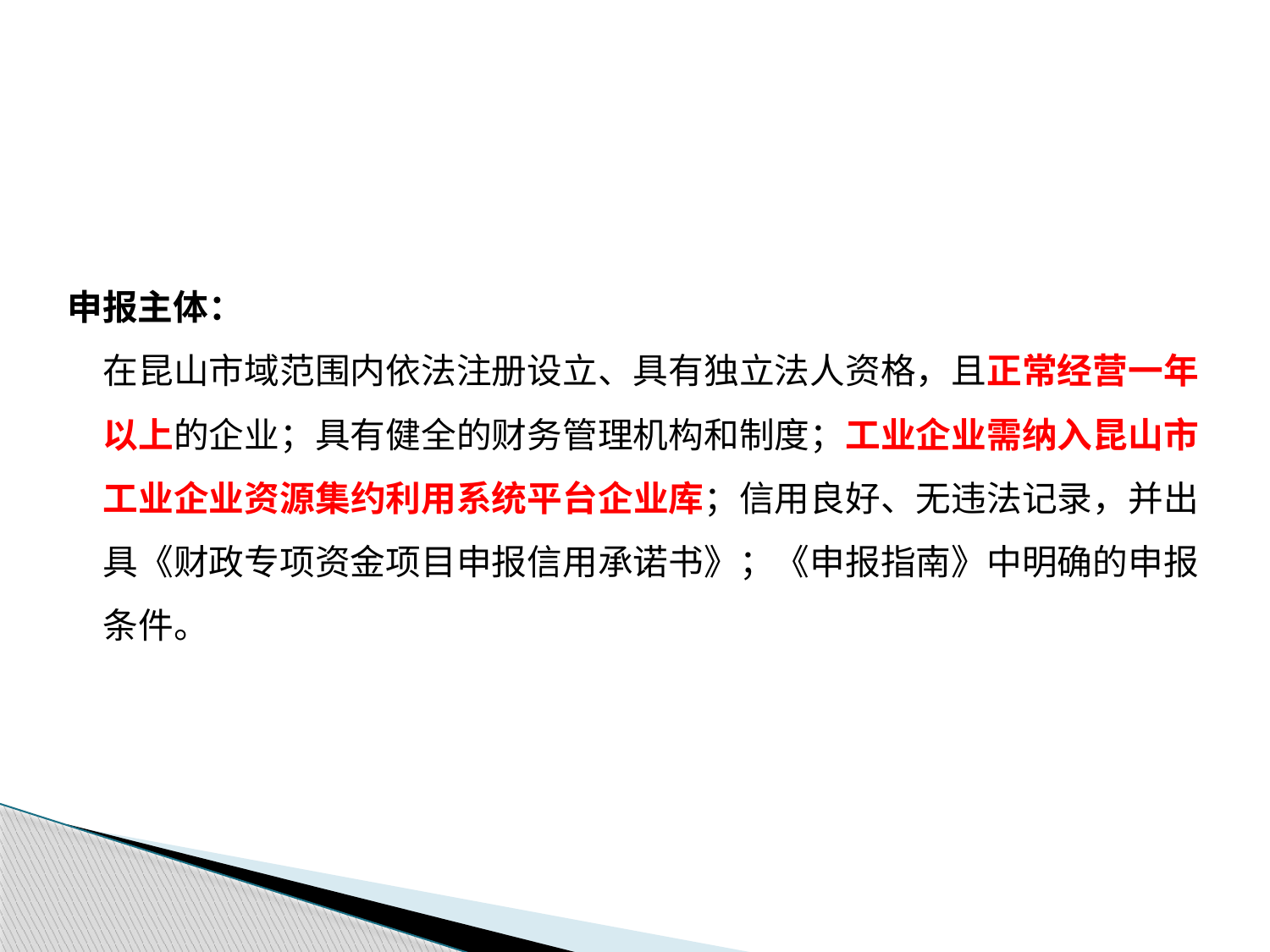

申报主体：
在昆山市域范围内依法注册设立、具有独立法人资格，且正常经营一年以上的企业；具有健全的财务管理机构和制度；工业企业需纳入昆山市工业企业资源集约利用系统平台企业库；信用良好、无违法记录，并出具《财政专项资金项目申报信用承诺书》；《申报指南》中明确的申报条件。